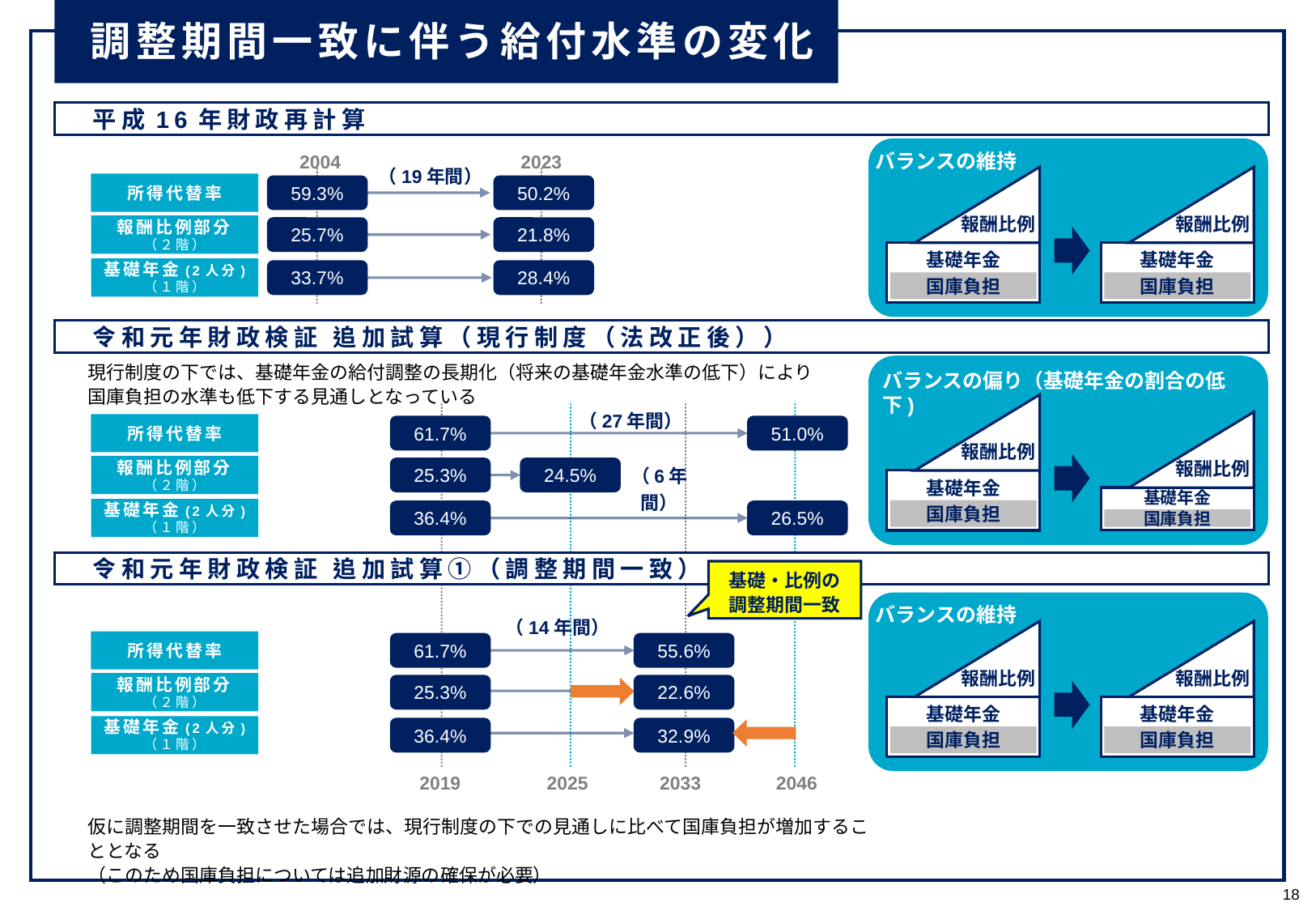

調整期間一致に伴う給付水準の変化
　平成16年財政再計算

バランスの維持

報酬比例
報酬比例

基礎年金
基礎年金
国庫負担
国庫負担
2004
2023
（19年間）
所得代替率
59.3%
50.2%
報酬比例部分（２階）
25.7%
21.8%
基礎年金(2人分)
（１階）
33.7%
28.4%
　令和元年財政検証 追加試算（現行制度（法改正後））
現行制度の下では、基礎年金の給付調整の長期化（将来の基礎年金水準の低下）により
国庫負担の水準も低下する見通しとなっている

バランスの偏り（基礎年金の割合の低下)

報酬比例
報酬比例

基礎年金
基礎年金
国庫負担
国庫負担
（27年間）
所得代替率
61.7%
51.0%
（6年間）
報酬比例部分（２階）
25.3%
24.5%
基礎年金(2人分)
（１階）
36.4%
26.5%
　令和元年財政検証 追加試算①（調整期間一致）
基礎・比例の
調整期間一致

バランスの維持

報酬比例
報酬比例

基礎年金
基礎年金
国庫負担
国庫負担
（14年間）
所得代替率
61.7%
55.6%
報酬比例部分（２階）
25.3%
22.6%

基礎年金(2人分)
（１階）
36.4%
32.9%

2019
2025
2033
2046
仮に調整期間を一致させた場合では、現行制度の下での見通しに比べて国庫負担が増加することとなる
（このため国庫負担については追加財源の確保が必要）
18